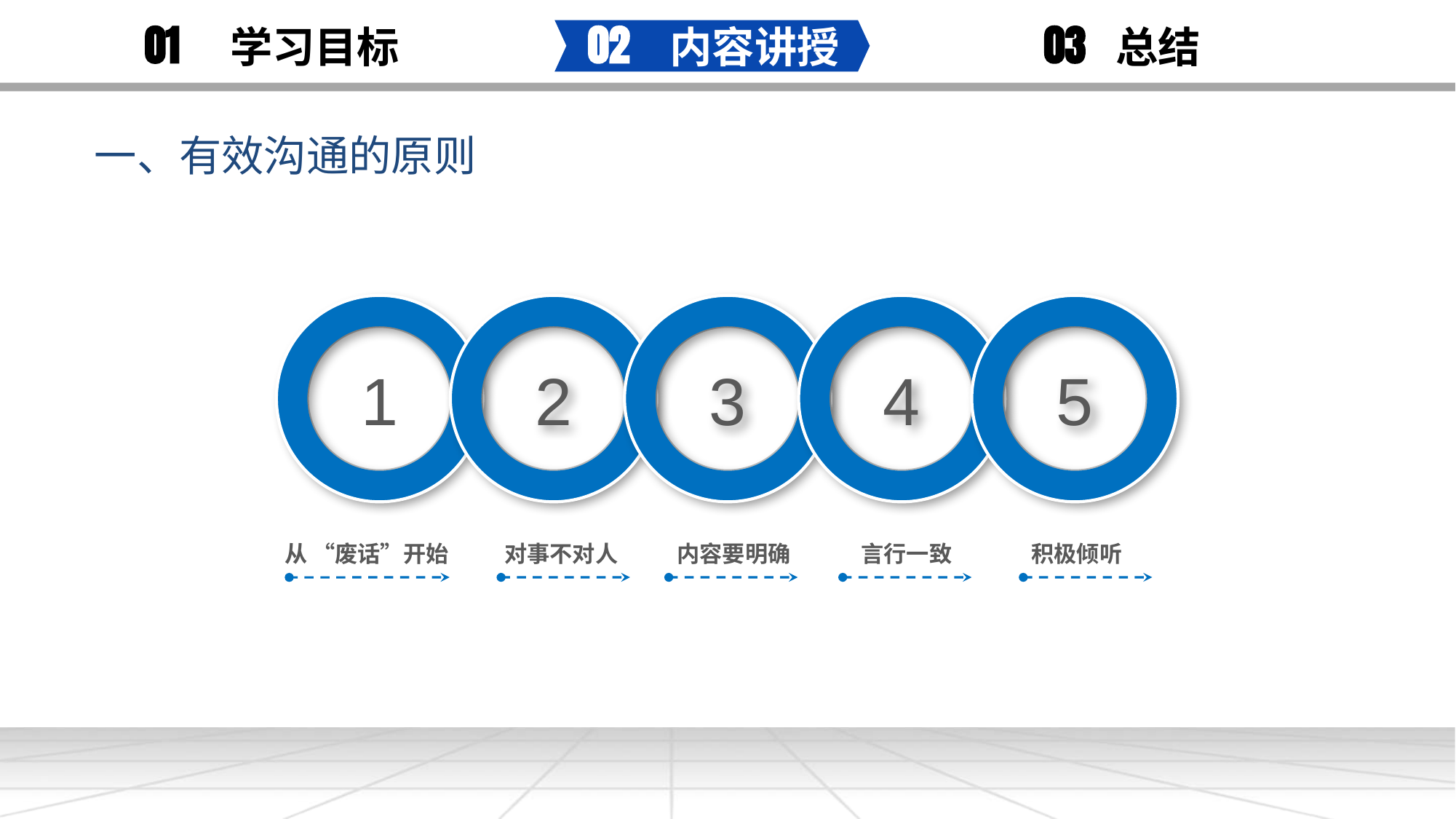

02   内容讲授
03  总结
01    学习目标

一、有效沟通的原则

1

2

3

4

5

对事不对人
从 “废话”开始
言行一致
内容要明确
积极倾听